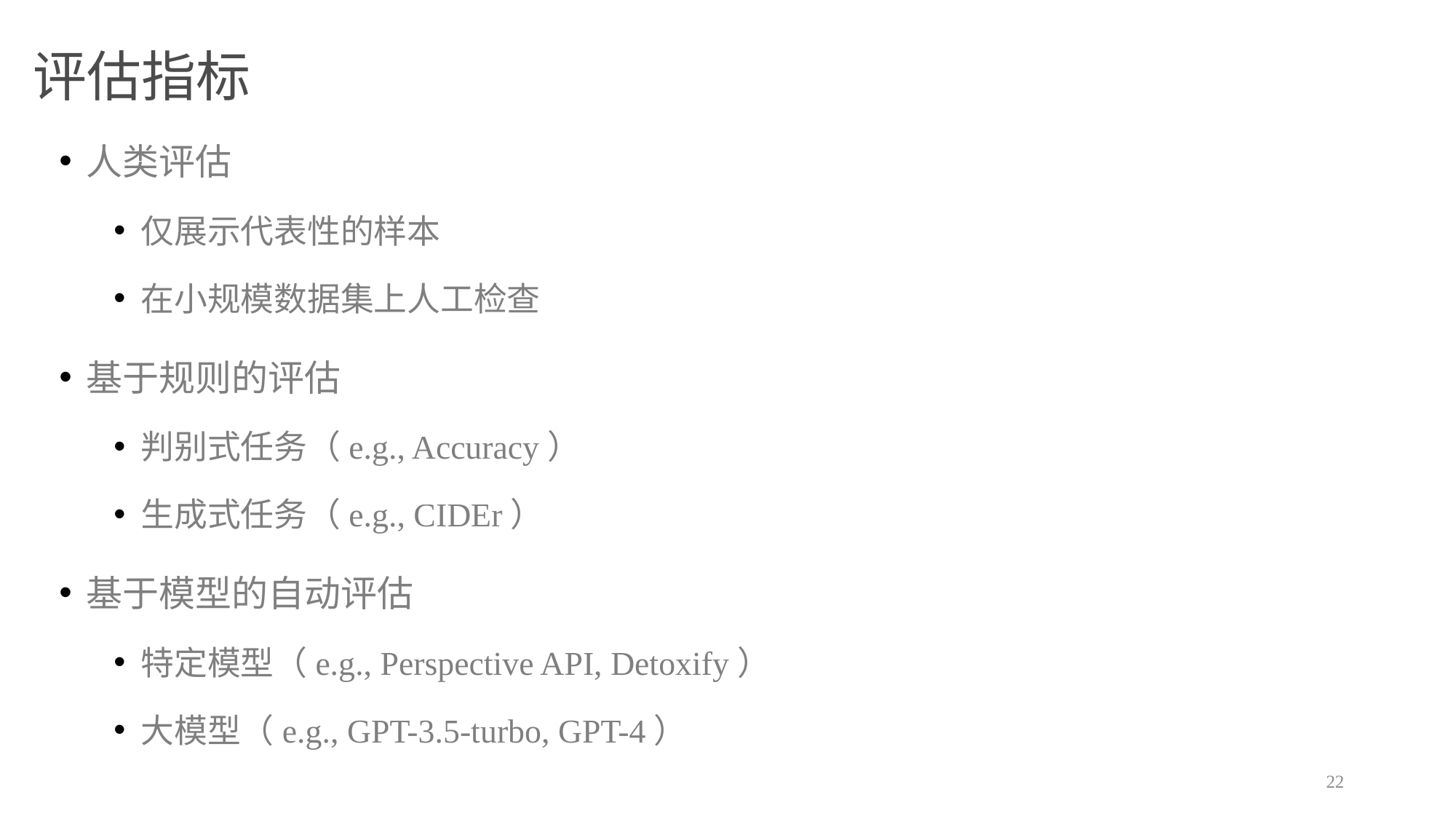

# 评估指标
人类评估
仅展示代表性的样本
在小规模数据集上人工检查
基于规则的评估
判别式任务（e.g., Accuracy）
生成式任务（e.g., CIDEr）
基于模型的自动评估
特定模型（e.g., Perspective API, Detoxify）
大模型（e.g., GPT-3.5-turbo, GPT-4）
22